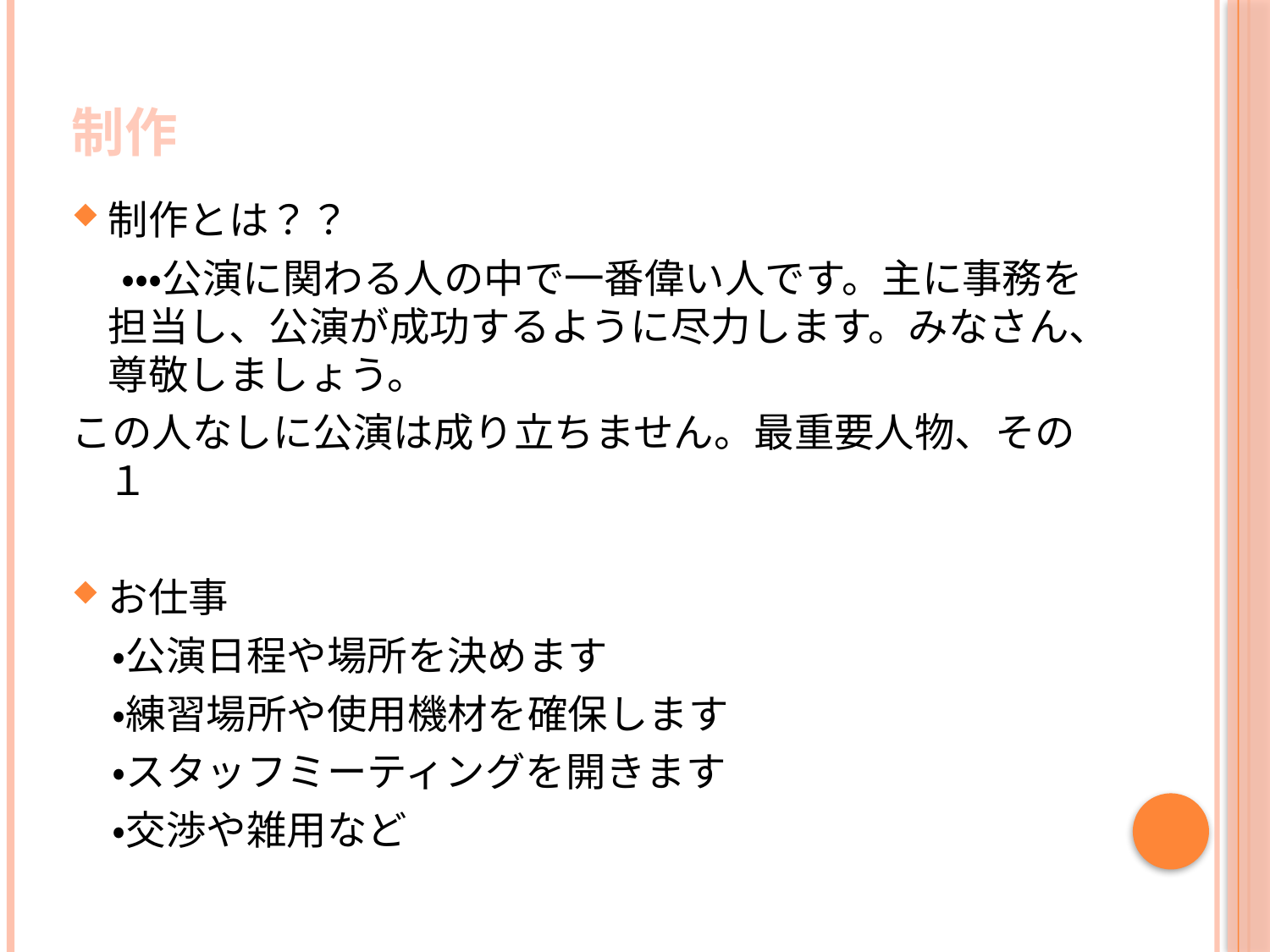

# 制作
制作とは？？
　 ・・・公演に関わる人の中で一番偉い人です。主に事務を担当し、公演が成功するように尽力します。みなさん、尊敬しましょう。
この人なしに公演は成り立ちません。最重要人物、その１

お仕事
　・公演日程や場所を決めます
　・練習場所や使用機材を確保します
　・スタッフミーティングを開きます
　・交渉や雑用など